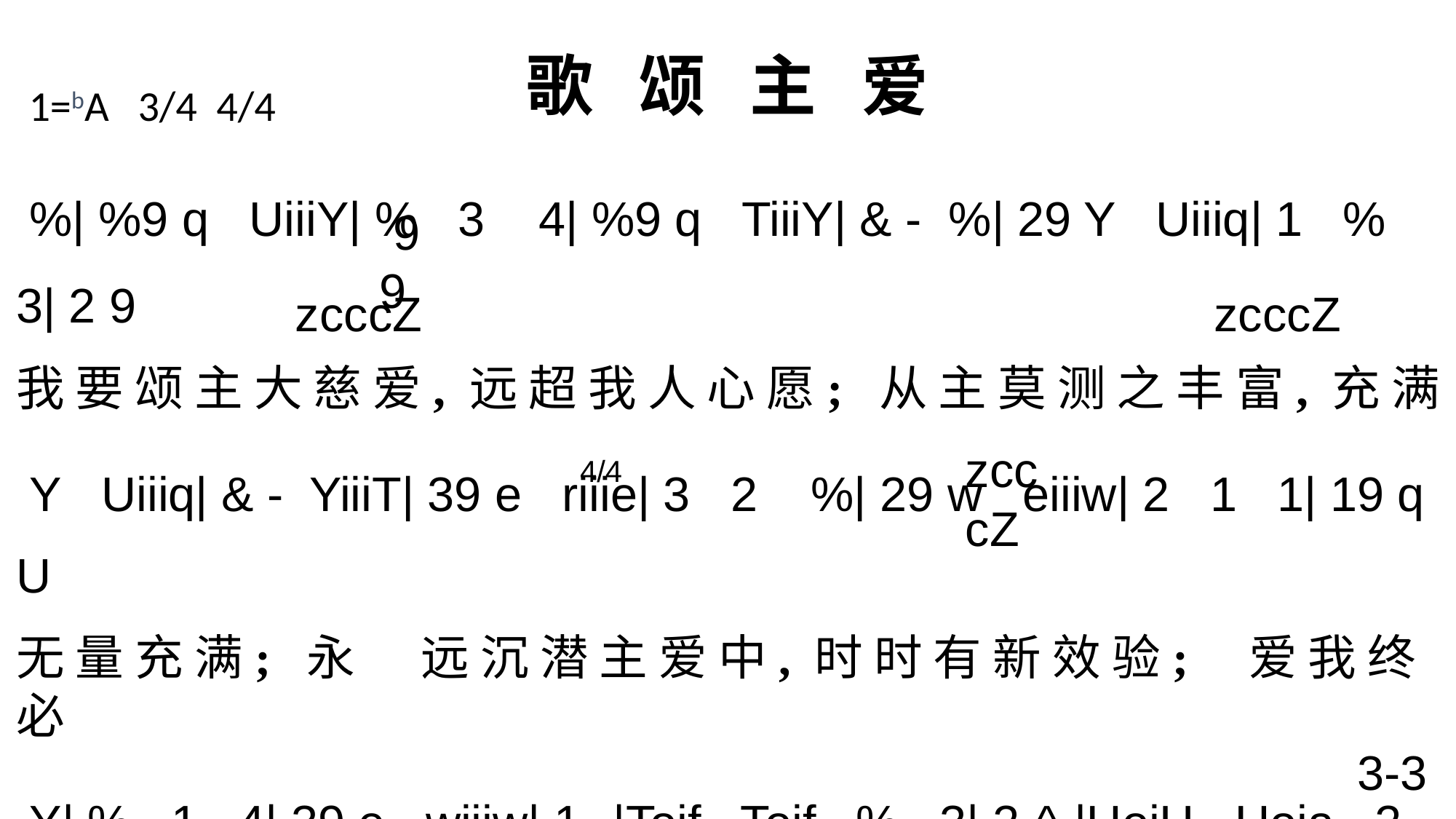

# 歌   颂   主   爱
1=bA   3/4  4/4
 %| %9 q   UiiiY| %   3    4| %9 q   TiiiY| & -  %| 29 Y   Uiiiq| 1   %    3| 2 9
我 要 颂 主 大 慈 爱, 远 超 我 人 心 愿;  从 主 莫 测 之 丰 富, 充 满
 Y   Uiiiq| & -  YiiiT| 39 e   riiie| 3   2    %| 29 w   eiiiw| 2   1   1| 19 q   U
无 量 充 满;  永      远 沉 潜 主 爱 中, 时 时 有 新 效 验;    爱 我 终 必
 Y| %   1   4| 39 e   wiiiw| 1--|Toif   Toif   %   3| 2-^-|UoiH   Uoia   2   2
爱 到 底,主 爱 永 不 改 变。主 的 爱 永 不 改 变,     主 的 爱 永 不 改
 3 - - 0| Toif   Toiq   3   1|  woia   woid   4   2|  toid   qoih   1   2| 1 - - \
变,         从 永 远 到 永 远, 我 要 欢 声 颂 赞, 主 的 爱 永 不 改 变。
 9    9
 zcccZ                                                           zcccZ
 zcccZ
4/4
3-3